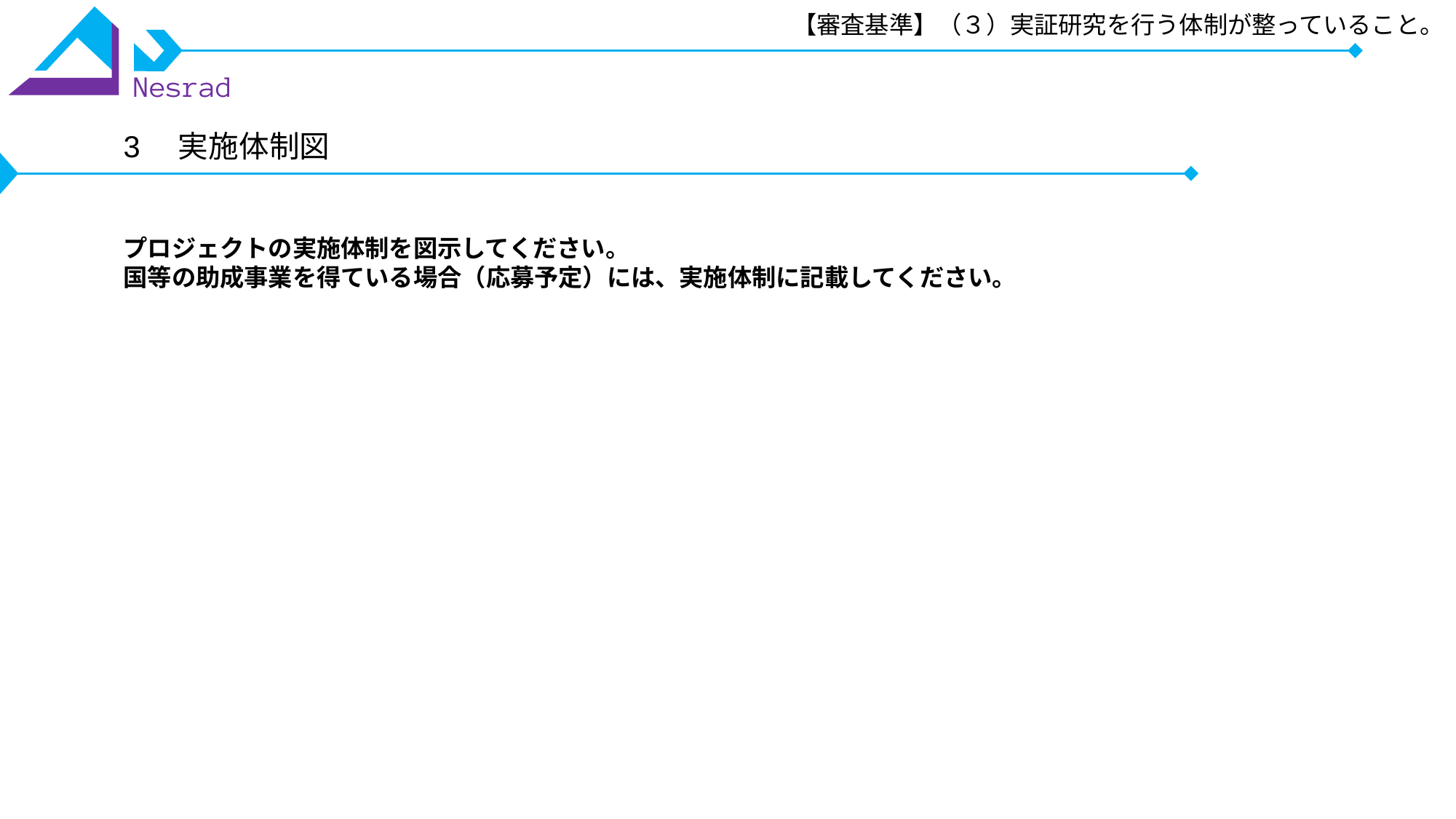

【審査基準】（３）実証研究を行う体制が整っていること。
3　実施体制図

プロジェクトの実施体制を図示してください。
国等の助成事業を得ている場合（応募予定）には、実施体制に記載してください。